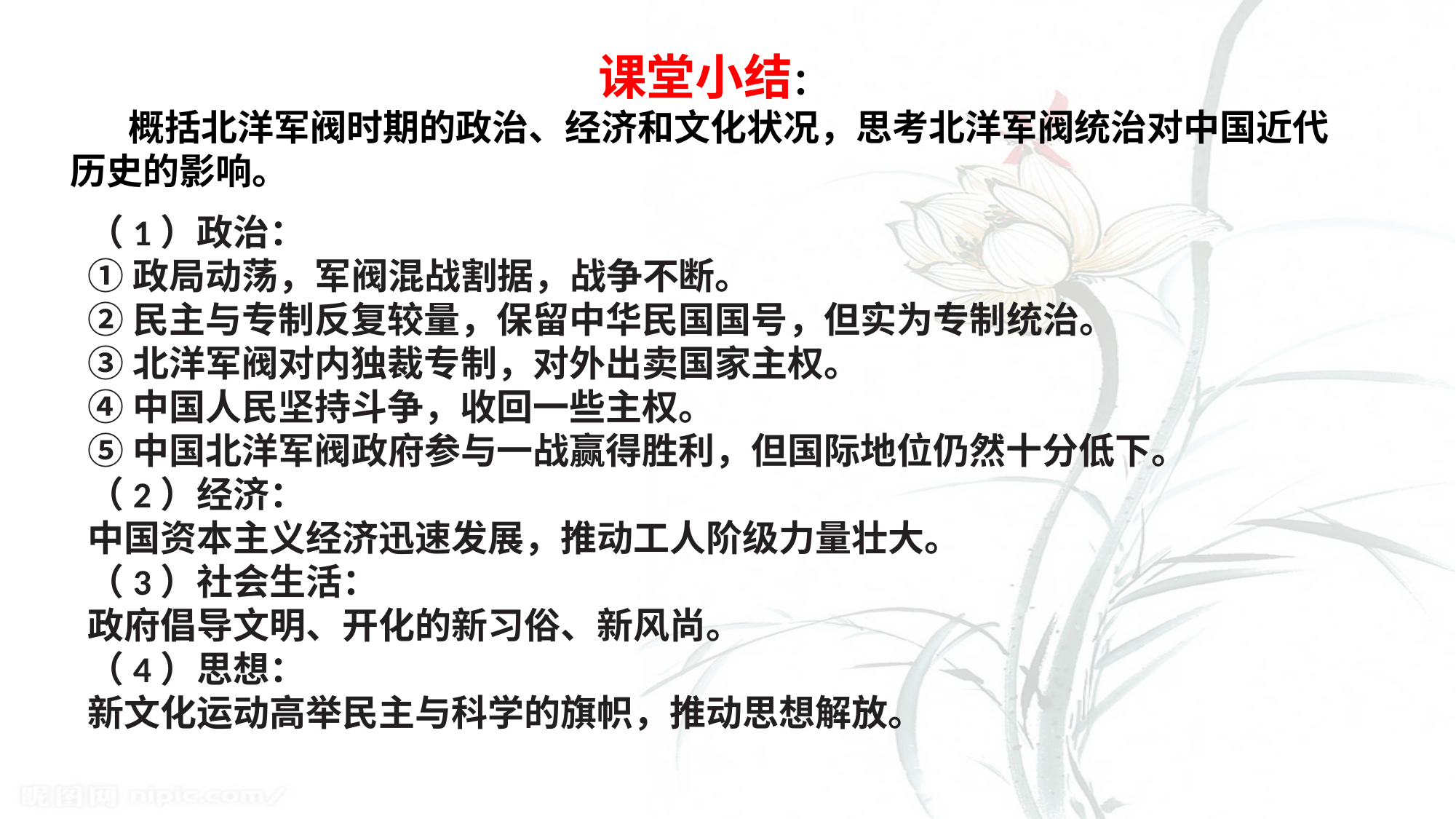

课堂小结：
      概括北洋军阀时期的政治、经济和文化状况，思考北洋军阀统治对中国近代历史的影响。
（1）政治：
①政局动荡，军阀混战割据，战争不断。
②民主与专制反复较量，保留中华民国国号，但实为专制统治。
③北洋军阀对内独裁专制，对外出卖国家主权。
④中国人民坚持斗争，收回一些主权。
⑤中国北洋军阀政府参与一战赢得胜利，但国际地位仍然十分低下。
（2）经济：
中国资本主义经济迅速发展，推动工人阶级力量壮大。
（3）社会生活：
政府倡导文明、开化的新习俗、新风尚。
（4）思想：
新文化运动高举民主与科学的旗帜，推动思想解放。